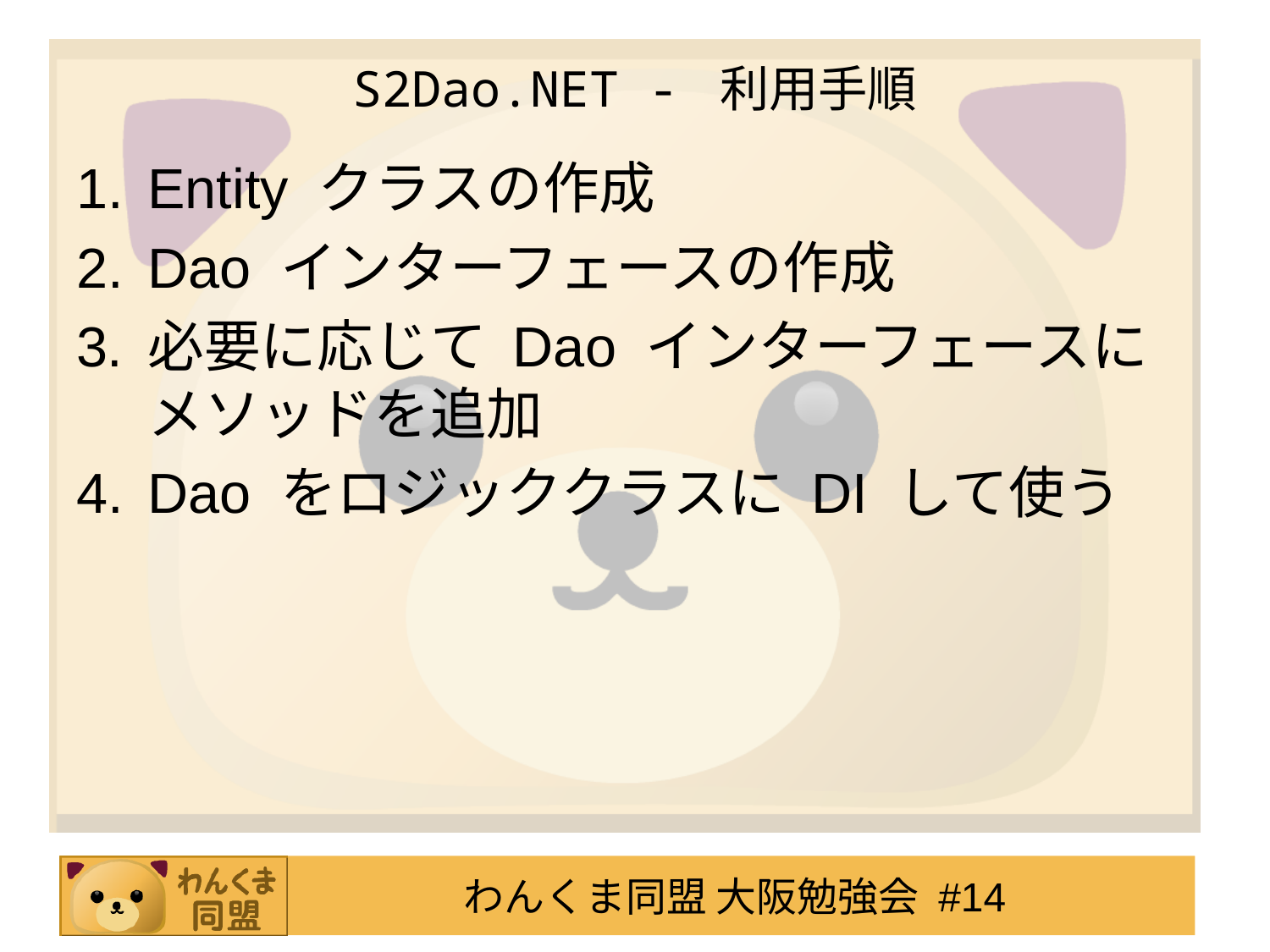

# S2Dao.NET - 利用手順
Entity クラスの作成
Dao インターフェースの作成
必要に応じて Dao インターフェースにメソッドを追加
Dao をロジッククラスに DI して使う